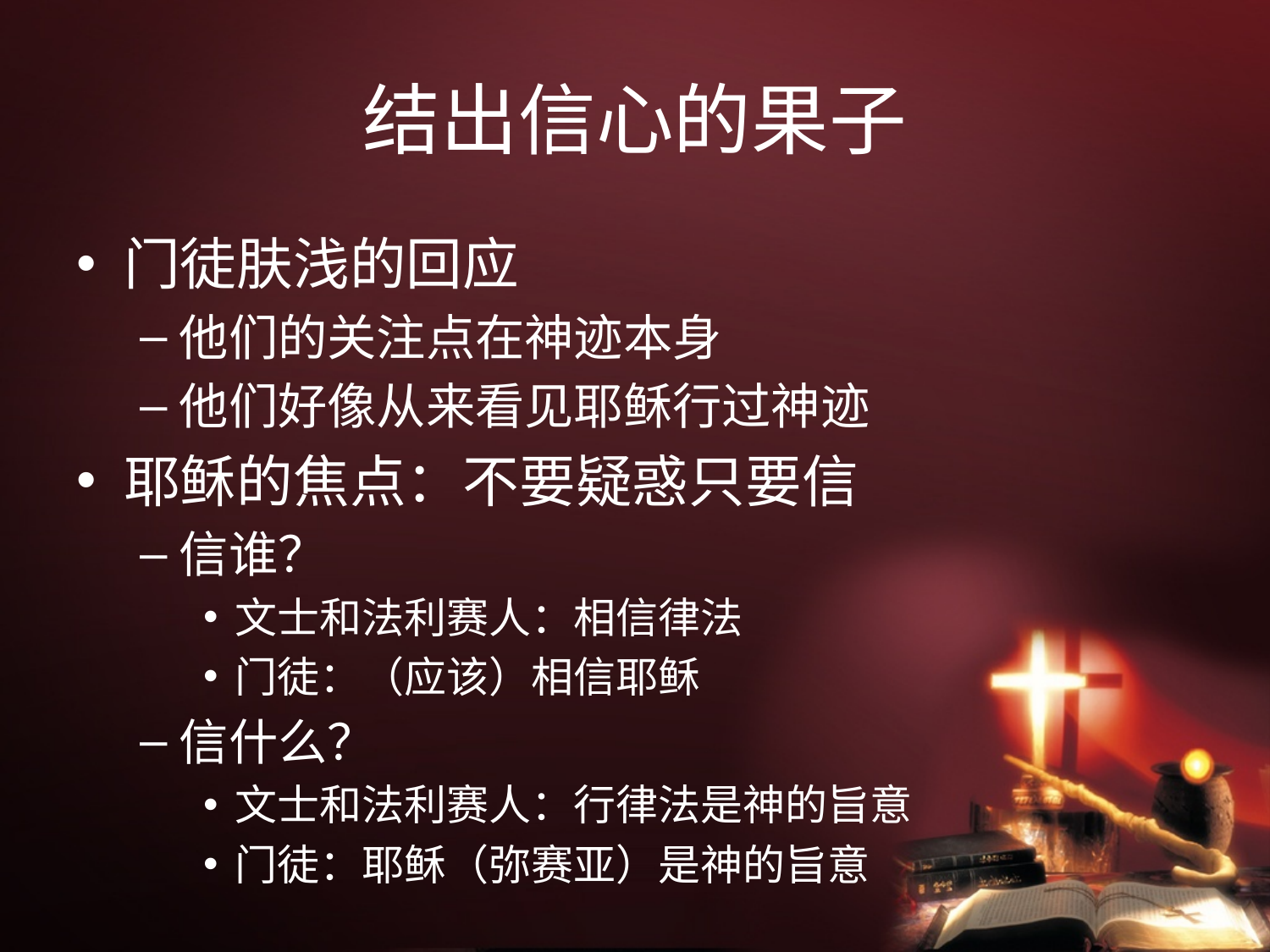

# 结出信心的果子
门徒肤浅的回应
他们的关注点在神迹本身
他们好像从来看见耶稣行过神迹
耶稣的焦点：不要疑惑只要信
信谁？
文士和法利赛人：相信律法
门徒：（应该）相信耶稣
信什么？
文士和法利赛人：行律法是神的旨意
门徒：耶稣（弥赛亚）是神的旨意